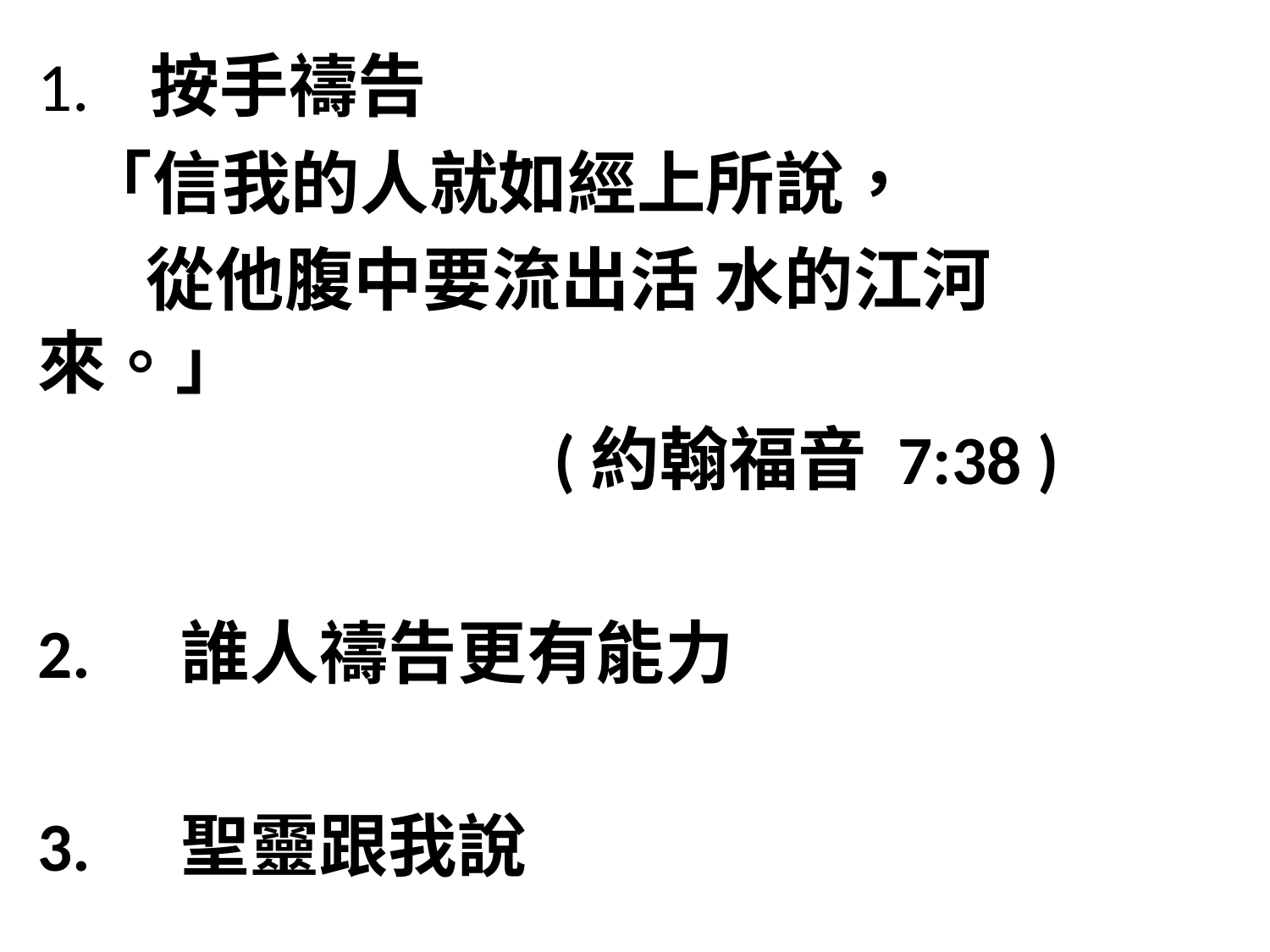

1.	按手禱告
  「信我的人就如經上所說，
      從他腹中要流出活 水的江河來。」
                                 (約翰福音 7:38 )

2.	 誰人禱告更有能力

3.	 聖靈跟我說